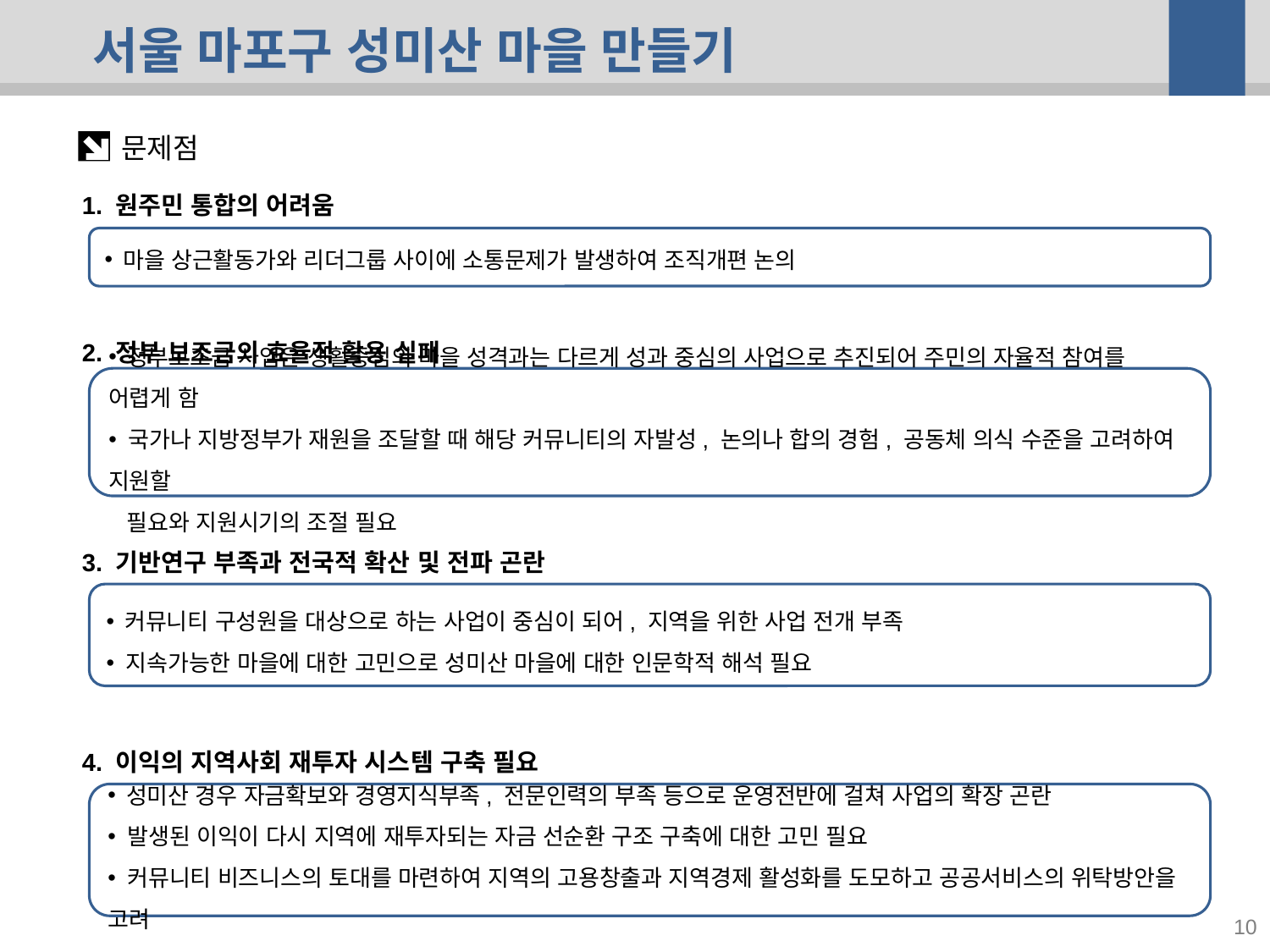

서울 마포구 성미산 마을 만들기

문제점

1. 원주민 통합의 어려움
 마을 상근활동가와 리더그룹 사이에 소통문제가 발생하여 조직개편 논의
2. 정부 보조금의 효율적 활용 실패
 정부보조금 사업은 생활중심의 마을 성격과는 다르게 성과 중심의 사업으로 추진되어 주민의 자율적 참여를 어렵게 함
 국가나 지방정부가 재원을 조달할 때 해당 커뮤니티의 자발성, 논의나 합의 경험, 공동체 의식 수준을 고려하여 지원할
  필요와 지원시기의 조절 필요
3. 기반연구 부족과 전국적 확산 및 전파 곤란
 커뮤니티 구성원을 대상으로 하는 사업이 중심이 되어, 지역을 위한 사업 전개 부족
 지속가능한 마을에 대한 고민으로 성미산 마을에 대한 인문학적 해석 필요
4. 이익의 지역사회 재투자 시스템 구축 필요
 성미산 경우 자금확보와 경영지식부족, 전문인력의 부족 등으로 운영전반에 걸쳐 사업의 확장 곤란
 발생된 이익이 다시 지역에 재투자되는 자금 선순환 구조 구축에 대한 고민 필요
 커뮤니티 비즈니스의 토대를 마련하여 지역의 고용창출과 지역경제 활성화를 도모하고 공공서비스의 위탁방안을 고려